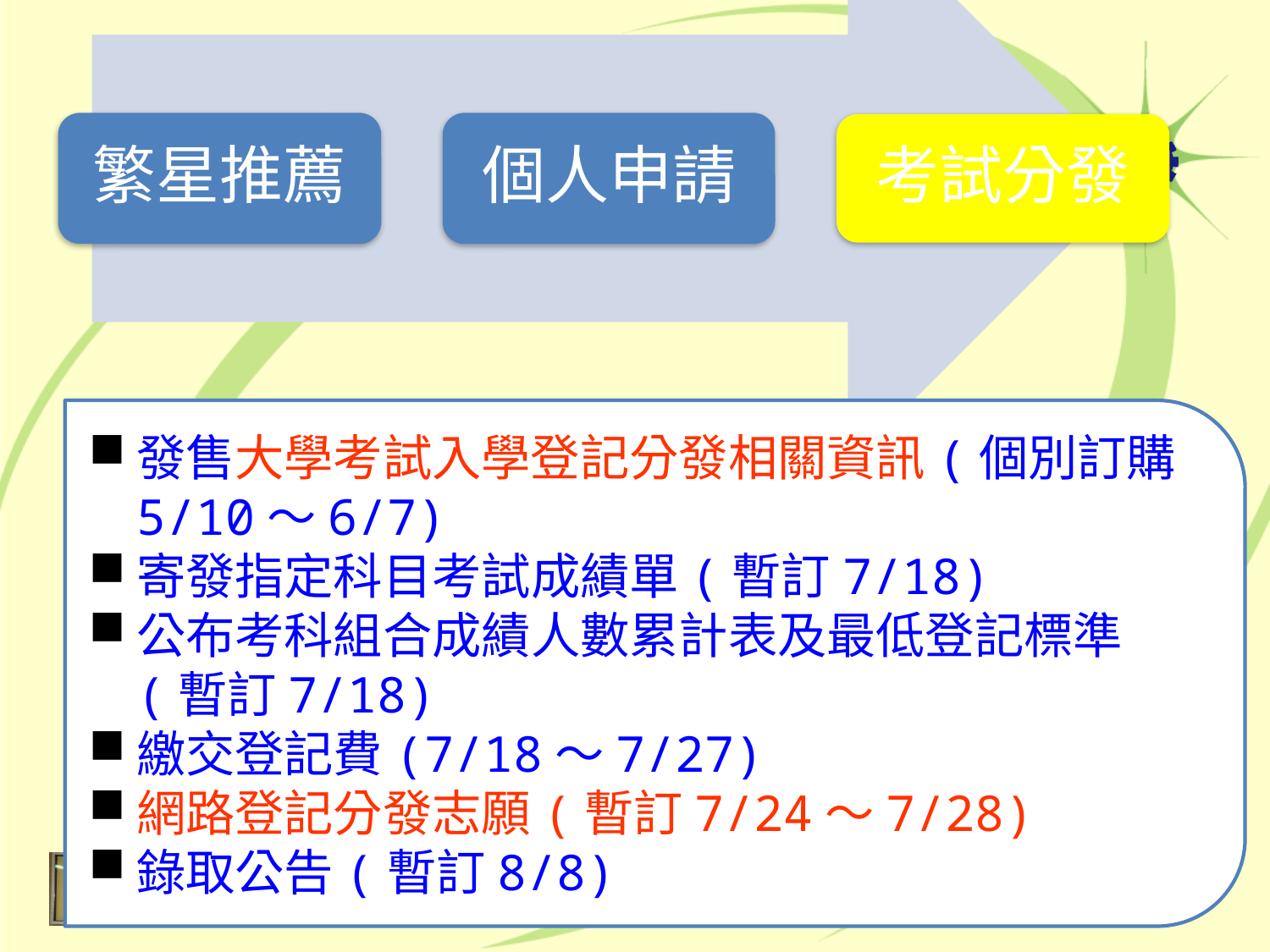

繁星推薦
個人申請
考試分發

發售大學考試入學登記分發相關資訊(個別訂購5/10～6/7)
寄發指定科目考試成績單(暫訂7/18)
公布考科組合成績人數累計表及最低登記標準(暫訂7/18)
繳交登記費(7/18～7/27)
網路登記分發志願(暫訂7/24～7/28)
錄取公告(暫訂8/8)